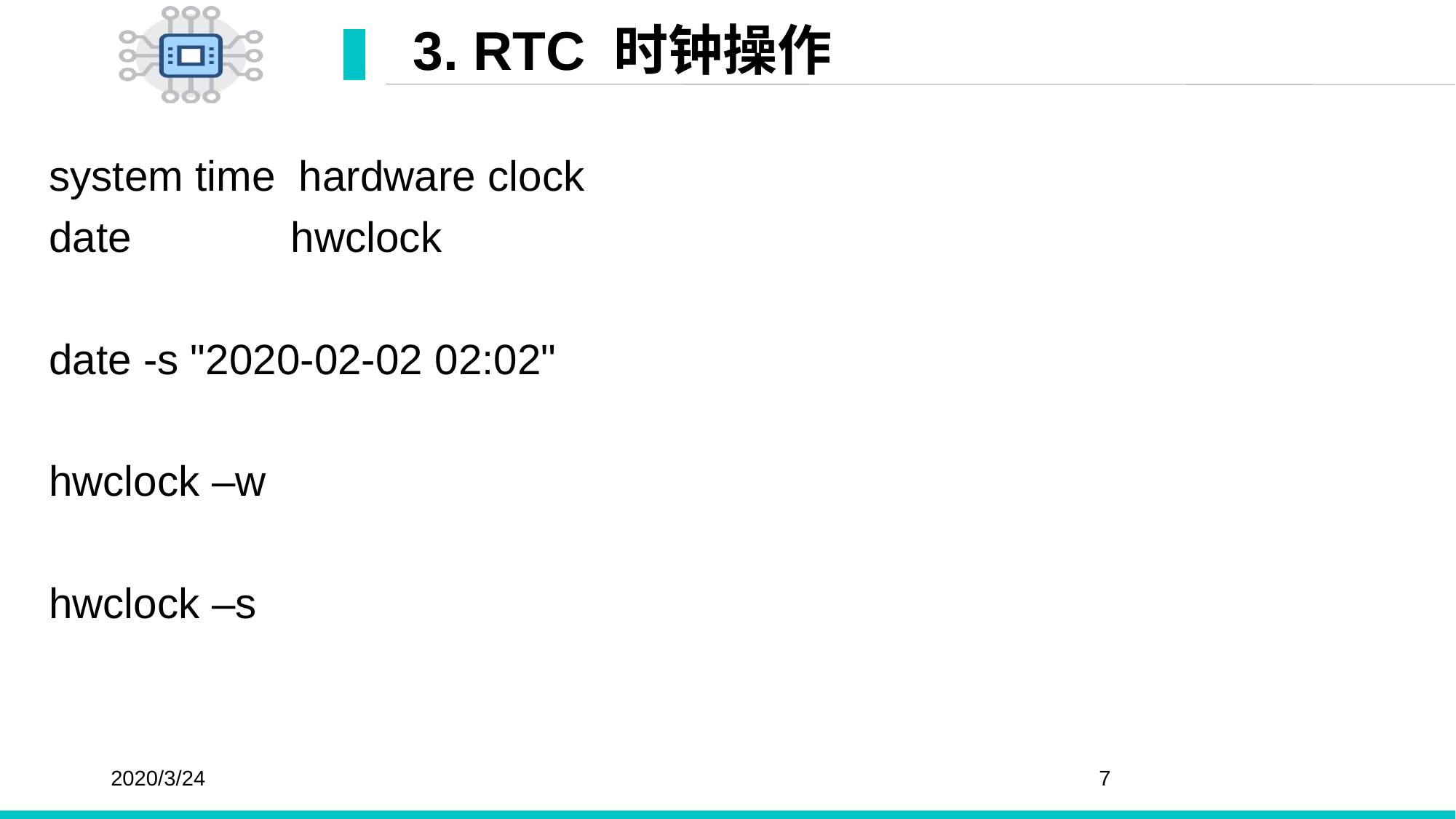

# 3. RTC 时钟操作
system time  hardware clock
date   	  hwclock

date -s "2020-02-02 02:02"

hwclock –w

hwclock –s

2020/3/24
7